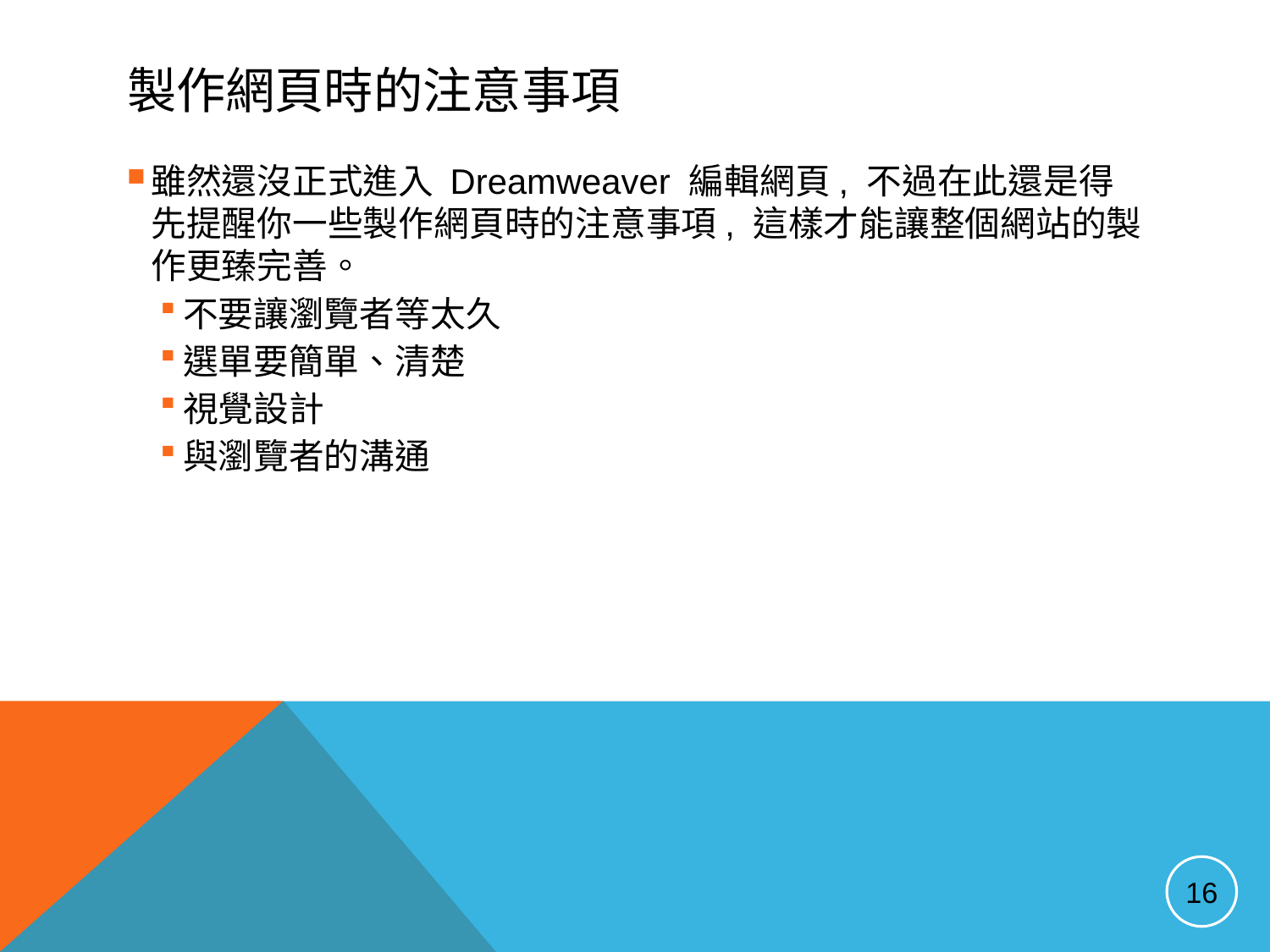

# 製作網頁時的注意事項
雖然還沒正式進入 Dreamweaver 編輯網頁, 不過在此還是得先提醒你一些製作網頁時的注意事項, 這樣才能讓整個網站的製作更臻完善。
不要讓瀏覽者等太久
選單要簡單、清楚
視覺設計
與瀏覽者的溝通

16